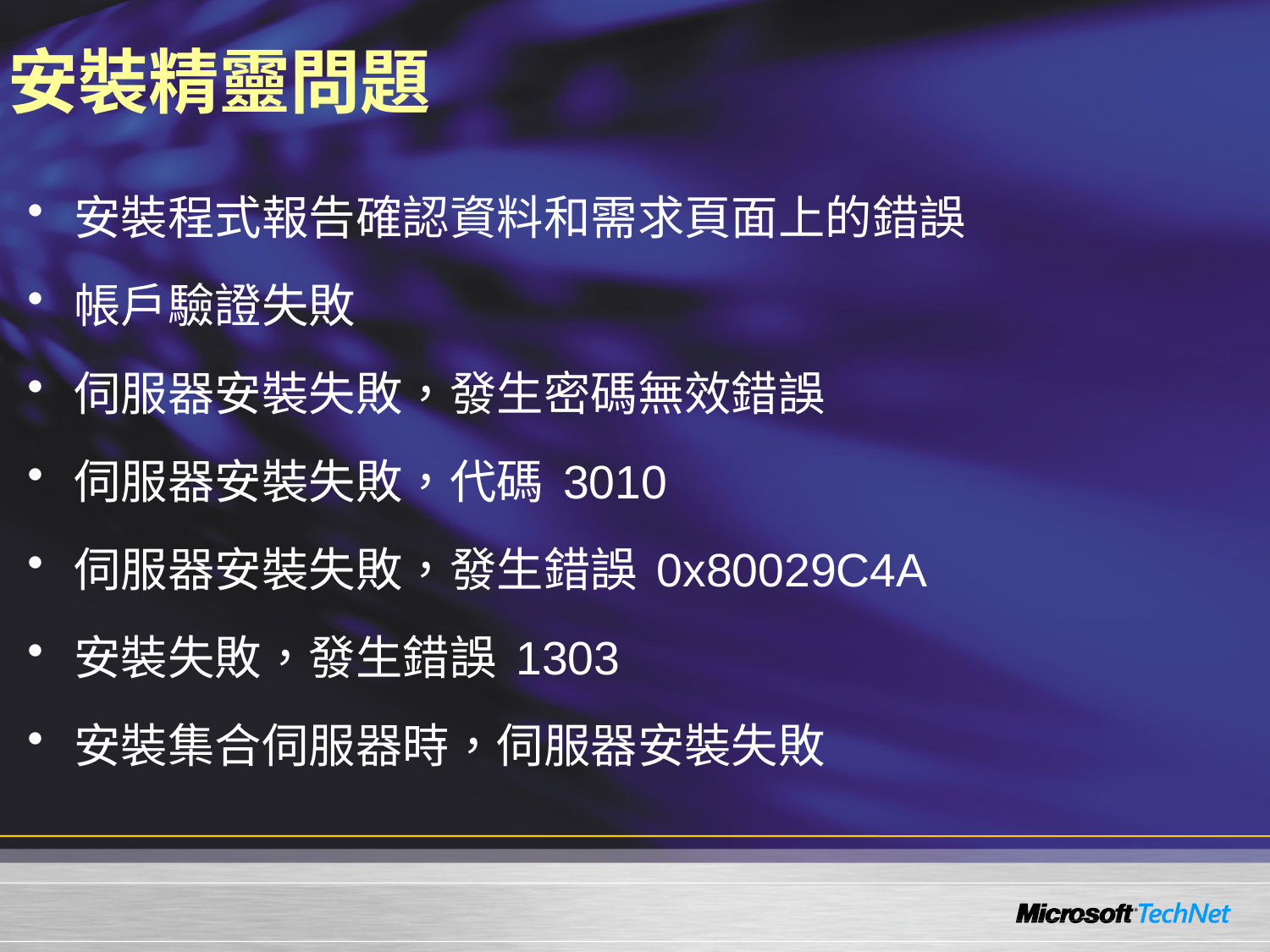

# 安裝精靈問題
安裝程式報告確認資料和需求頁面上的錯誤
帳戶驗證失敗
伺服器安裝失敗，發生密碼無效錯誤
伺服器安裝失敗，代碼 3010
伺服器安裝失敗，發生錯誤 0x80029C4A
安裝失敗，發生錯誤 1303
安裝集合伺服器時，伺服器安裝失敗